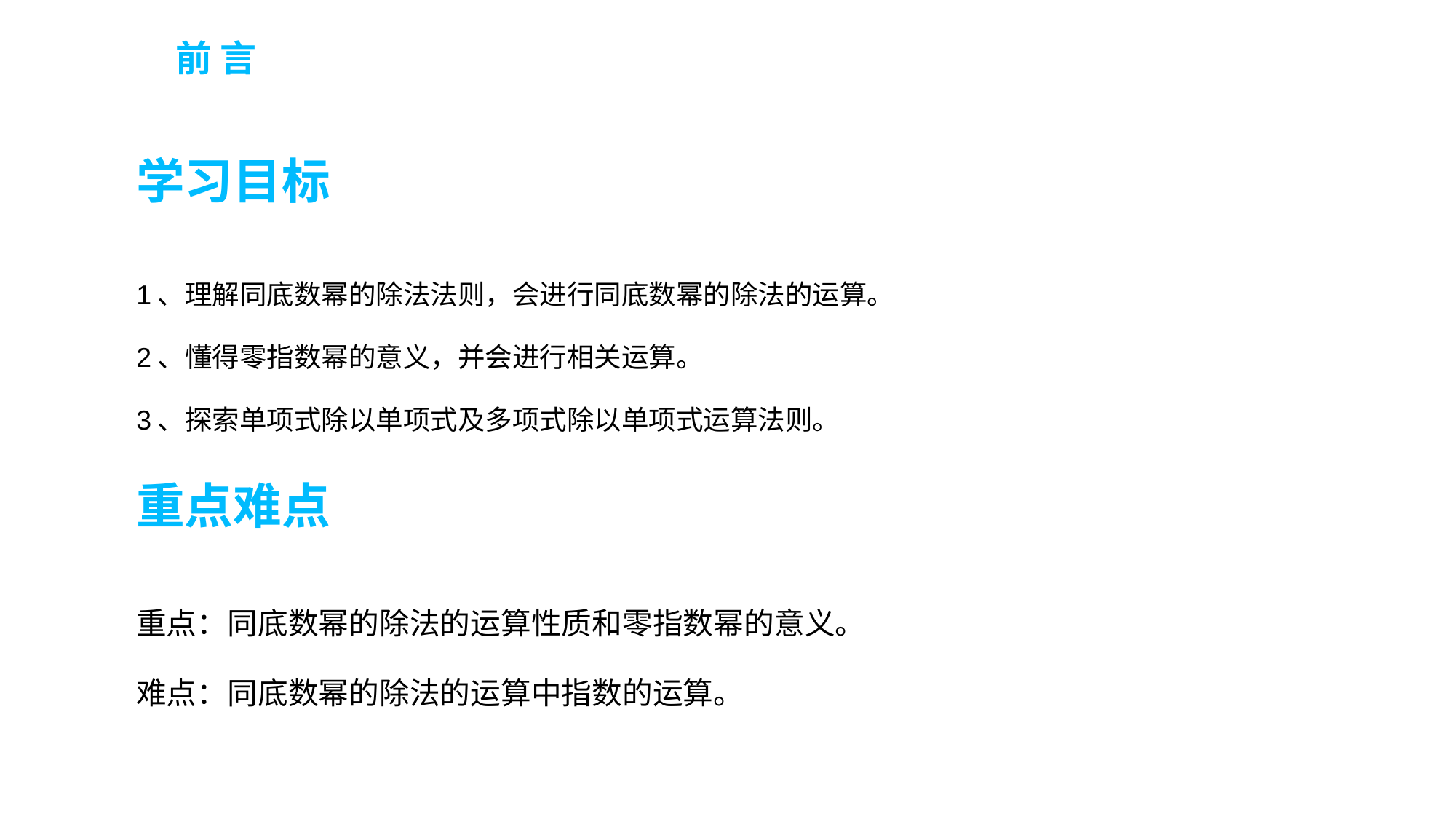

前 言
学习目标
1、理解同底数幂的除法法则，会进行同底数幂的除法的运算。
2、懂得零指数幂的意义，并会进行相关运算。
3、探索单项式除以单项式及多项式除以单项式运算法则。
重点难点
重点：同底数幂的除法的运算性质和零指数幂的意义。
难点：同底数幂的除法的运算中指数的运算。